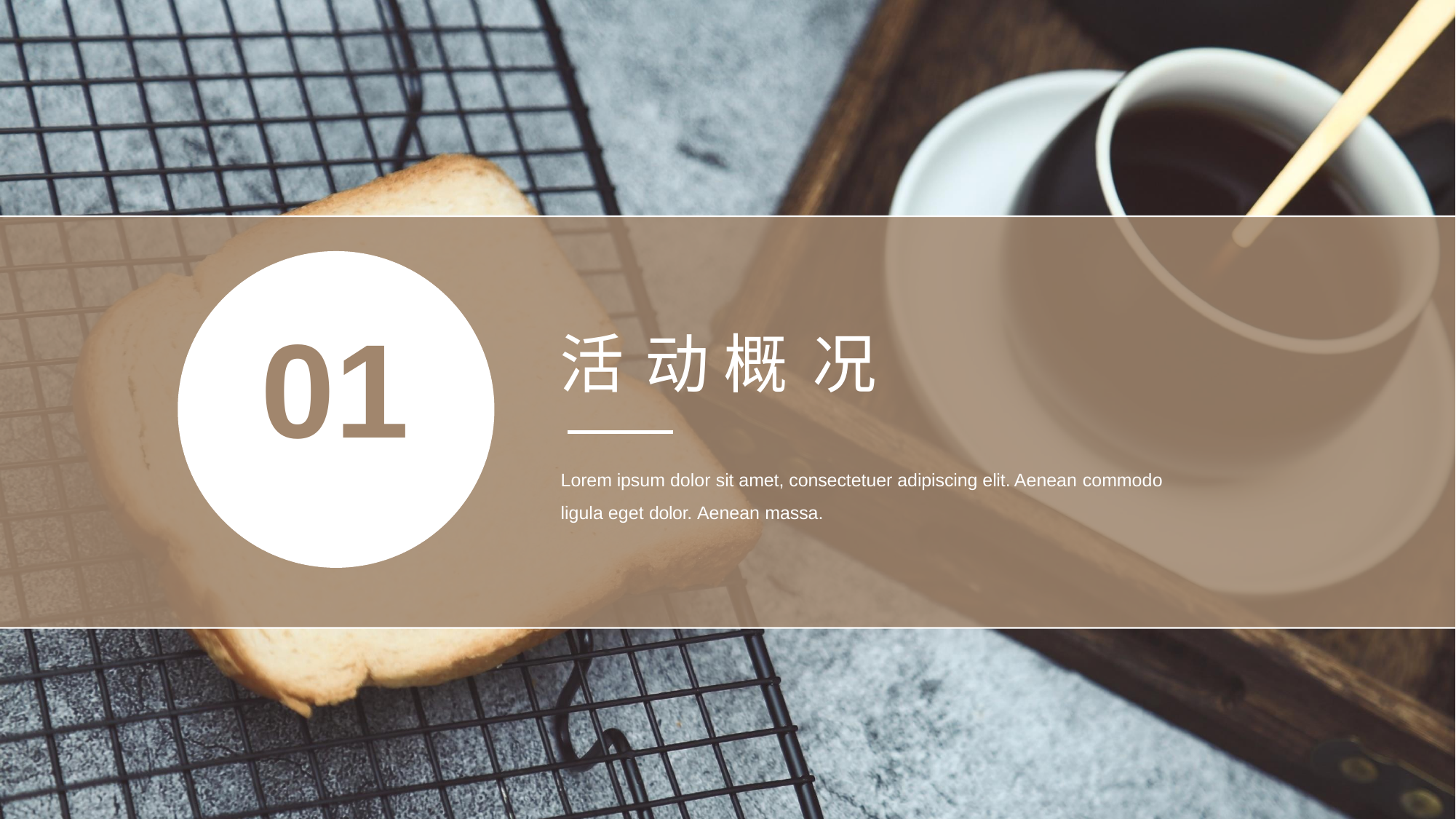

01
活	动 概	况
Lorem ipsum dolor sit amet, consectetuer adipiscing elit. Aenean commodo
ligula eget dolor. Aenean massa.